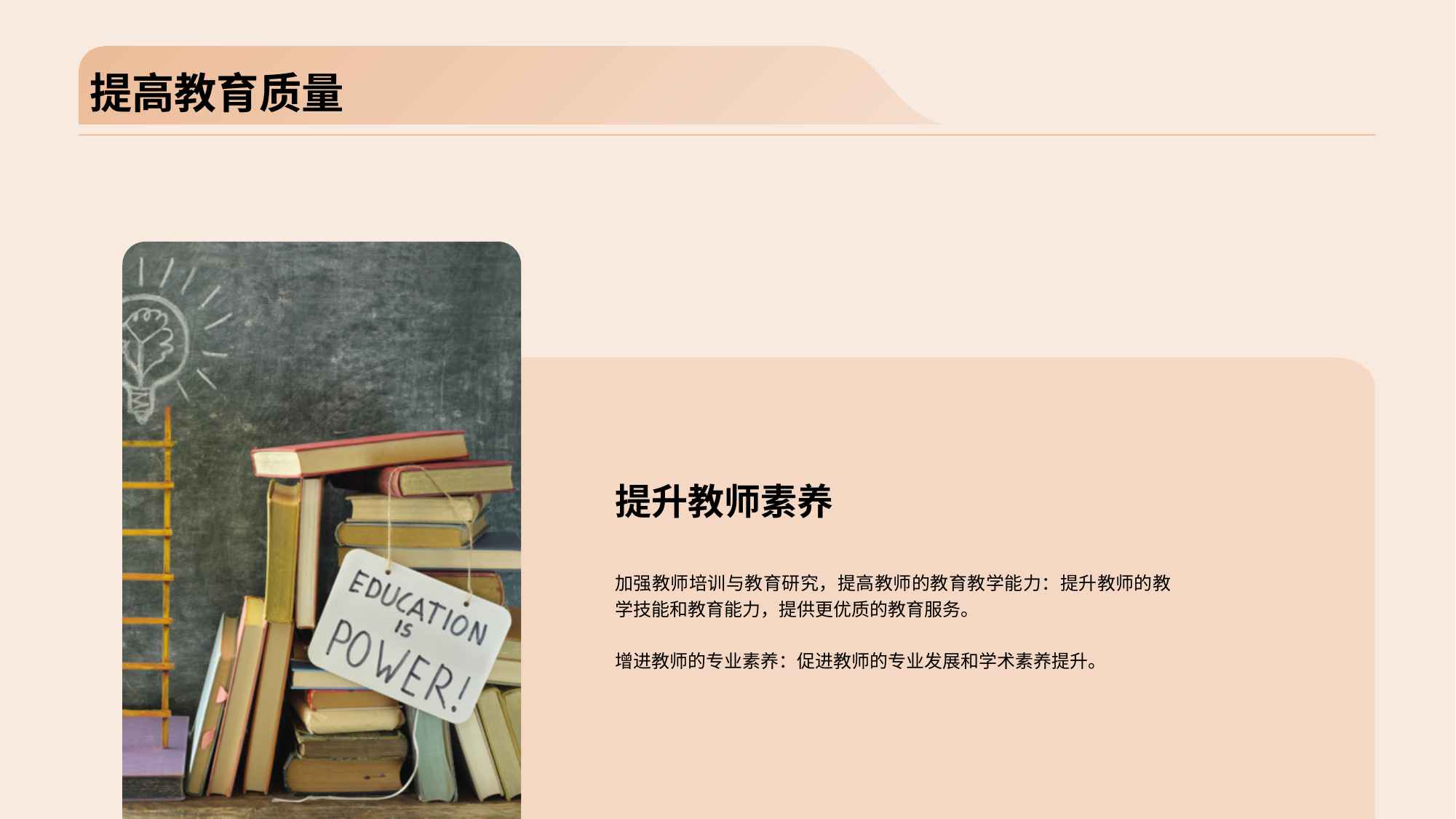

# 提高教育质量

提升教师素养
加强教师培训与教育研究，提高教师的教育教学能力：提升教师的教学技能和教育能力，提供更优质的教育服务。

增进教师的专业素养：促进教师的专业发展和学术素养提升。